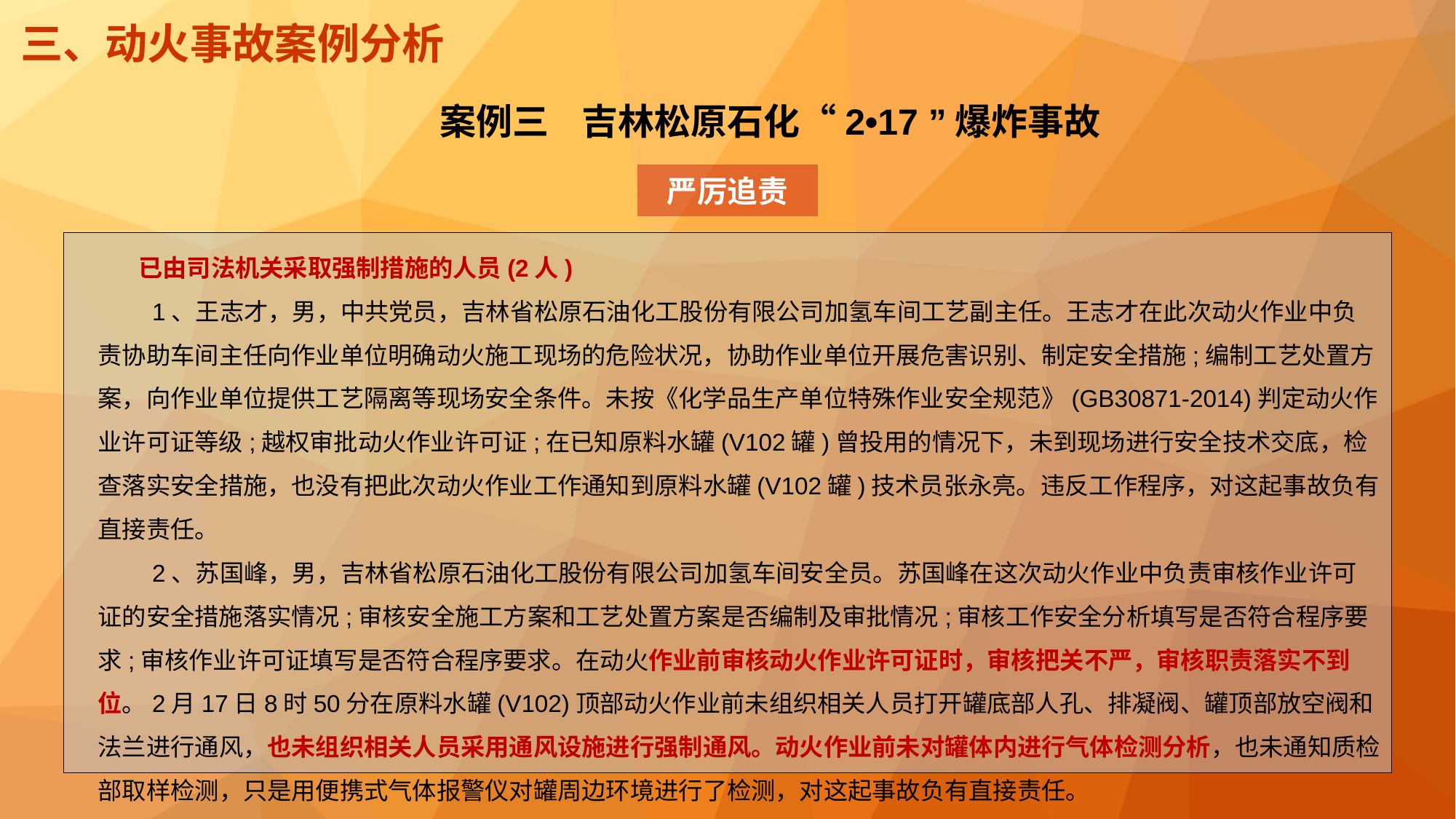

三、动火事故案例分析
案例三    吉林松原石化“2•17 ”爆炸事故
严厉追责
　   已由司法机关采取强制措施的人员(2人)
　　1、王志才，男，中共党员，吉林省松原石油化工股份有限公司加氢车间工艺副主任。王志才在此次动火作业中负责协助车间主任向作业单位明确动火施工现场的危险状况，协助作业单位开展危害识别、制定安全措施;编制工艺处置方案，向作业单位提供工艺隔离等现场安全条件。未按《化学品生产单位特殊作业安全规范》(GB30871-2014)判定动火作业许可证等级;越权审批动火作业许可证;在已知原料水罐(V102罐)曾投用的情况下，未到现场进行安全技术交底，检查落实安全措施，也没有把此次动火作业工作通知到原料水罐(V102罐)技术员张永亮。违反工作程序，对这起事故负有直接责任。
　　2、苏国峰，男，吉林省松原石油化工股份有限公司加氢车间安全员。苏国峰在这次动火作业中负责审核作业许可证的安全措施落实情况;审核安全施工方案和工艺处置方案是否编制及审批情况;审核工作安全分析填写是否符合程序要求;审核作业许可证填写是否符合程序要求。在动火作业前审核动火作业许可证时，审核把关不严，审核职责落实不到位。2月17日8时50分在原料水罐(V102)顶部动火作业前未组织相关人员打开罐底部人孔、排凝阀、罐顶部放空阀和法兰进行通风，也未组织相关人员采用通风设施进行强制通风。动火作业前未对罐体内进行气体检测分析，也未通知质检部取样检测，只是用便携式气体报警仪对罐周边环境进行了检测，对这起事故负有直接责任。